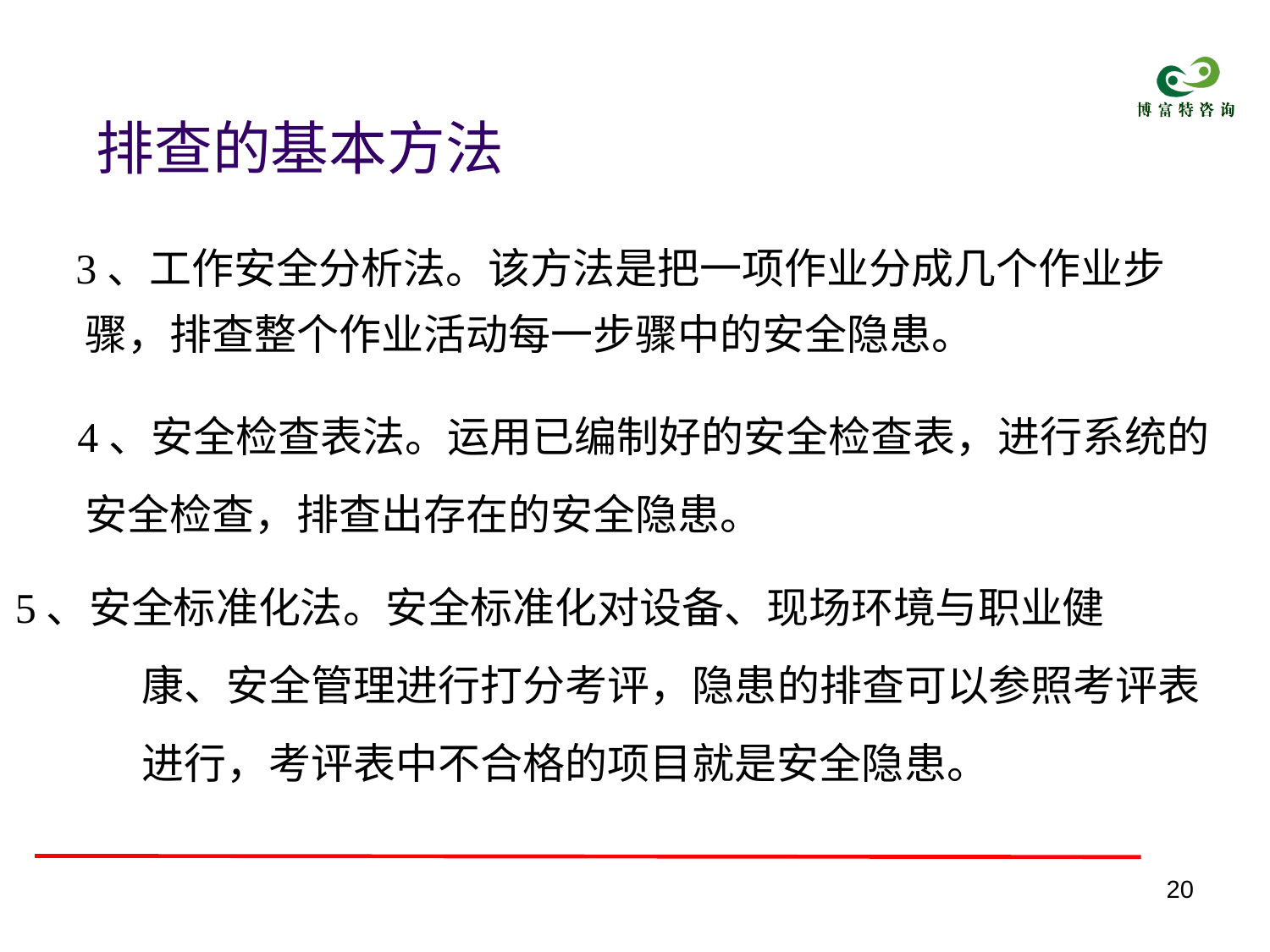

排查的基本方法
3、工作安全分析法。该方法是把一项作业分成几个作业步
骤，排查整个作业活动每一步骤中的安全隐患。
4、安全检查表法。运用已编制好的安全检查表，进行系统的
安全检查，排查出存在的安全隐患。
5、安全标准化法。安全标准化对设备、现场环境与职业健

	康、安全管理进行打分考评，隐患的排查可以参照考评表

	进行，考评表中不合格的项目就是安全隐患。